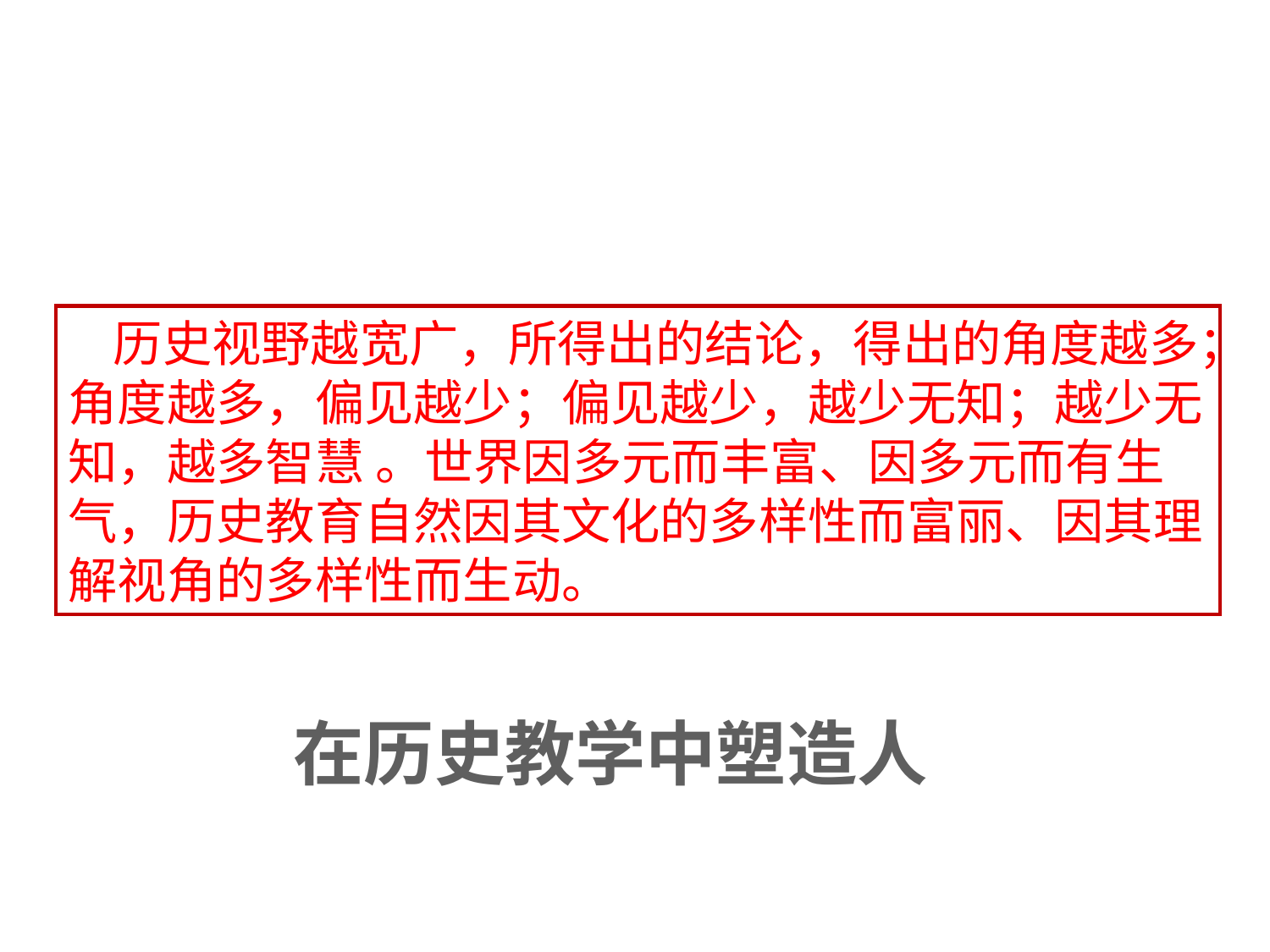

历史视野越宽广，所得出的结论，得出的角度越多；角度越多，偏见越少；偏见越少，越少无知；越少无知，越多智慧 。世界因多元而丰富、因多元而有生气，历史教育自然因其文化的多样性而富丽、因其理解视角的多样性而生动。
在历史教学中塑造人